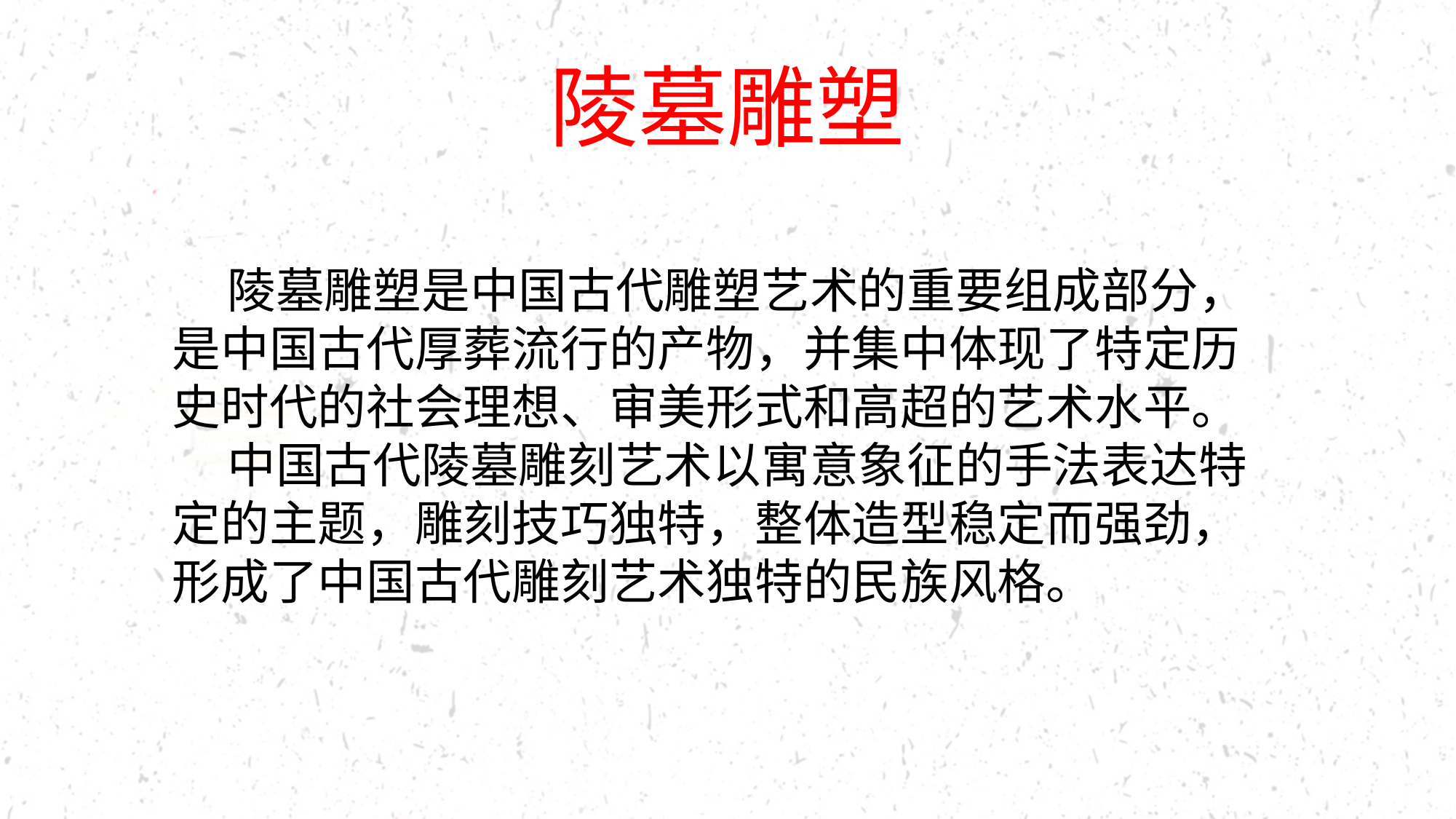

陵墓雕塑
    陵墓雕塑是中国古代雕塑艺术的重要组成部分，是中国古代厚葬流行的产物，并集中体现了特定历史时代的社会理想、审美形式和高超的艺术水平。
    中国古代陵墓雕刻艺术以寓意象征的手法表达特定的主题，雕刻技巧独特，整体造型稳定而强劲，形成了中国古代雕刻艺术独特的民族风格。